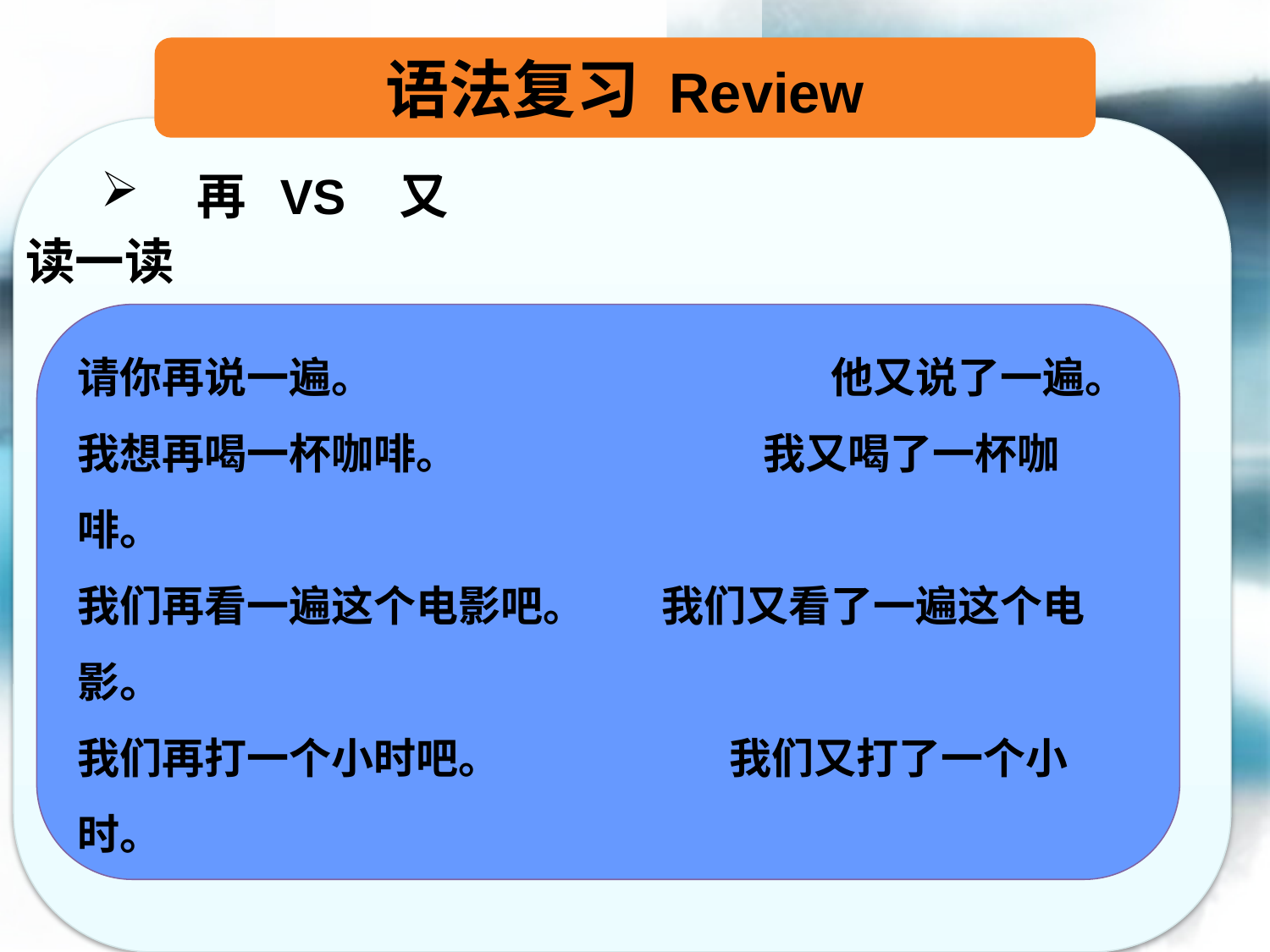

语法复习 Review

    再  VS   又
读一读
请你再说一遍。                                                他又说了一遍。
我想再喝一杯咖啡。                                我又喝了一杯咖啡。
我们再看一遍这个电影吧。        我们又看了一遍这个电影。
我们再打一个小时吧。                        我们又打了一个小时。